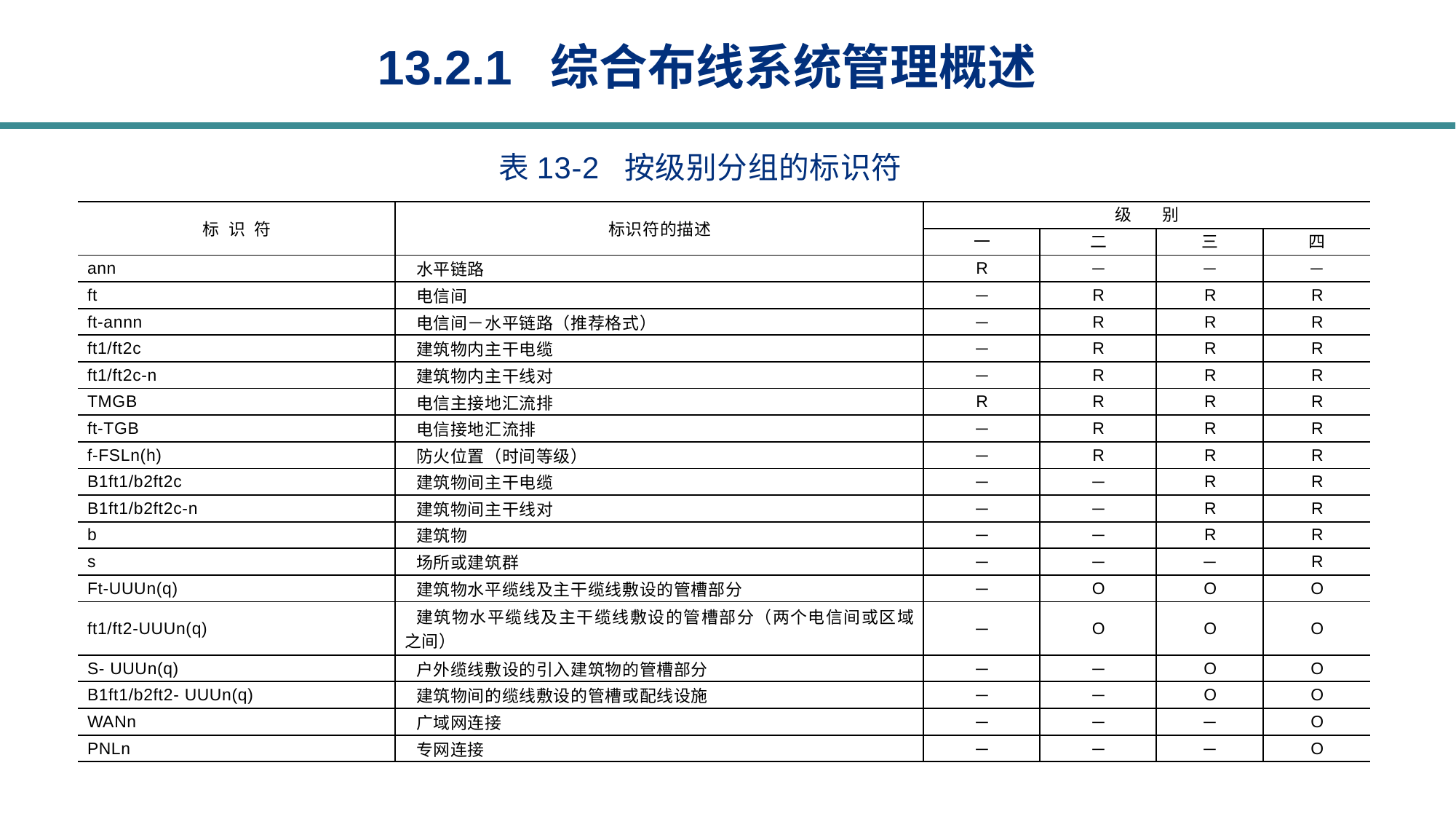

13.2.1  综合布线系统管理概述
表13-2  按级别分组的标识符
| 标 识 符 | 标识符的描述 | 级 别 |  |  |  |
| --- | --- | --- | --- | --- | --- |
|  |  | 一 | 二 | 三 | 四 |
| ann | 水平链路 | R | － | － | － |
| ft | 电信间 | － | R | R | R |
| ft-annn | 电信间－水平链路（推荐格式） | － | R | R | R |
| ft1/ft2c | 建筑物内主干电缆 | － | R | R | R |
| ft1/ft2c-n | 建筑物内主干线对 | － | R | R | R |
| TMGB | 电信主接地汇流排 | R | R | R | R |
| ft-TGB | 电信接地汇流排 | － | R | R | R |
| f-FSLn(h) | 防火位置（时间等级） | － | R | R | R |
| B1ft1/b2ft2c | 建筑物间主干电缆 | － | － | R | R |
| B1ft1/b2ft2c-n | 建筑物间主干线对 | － | － | R | R |
| b | 建筑物 | － | － | R | R |
| s | 场所或建筑群 | － | － | － | R |
| Ft-UUUn(q) | 建筑物水平缆线及主干缆线敷设的管槽部分 | － | O | O | O |
| ft1/ft2-UUUn(q) | 建筑物水平缆线及主干缆线敷设的管槽部分（两个电信间或区域之间） | － | O | O | O |
| S- UUUn(q) | 户外缆线敷设的引入建筑物的管槽部分 | － | － | O | O |
| B1ft1/b2ft2- UUUn(q) | 建筑物间的缆线敷设的管槽或配线设施 | － | － | O | O |
| WANn | 广域网连接 | － | － | － | O |
| PNLn | 专网连接 | － | － | － | O |